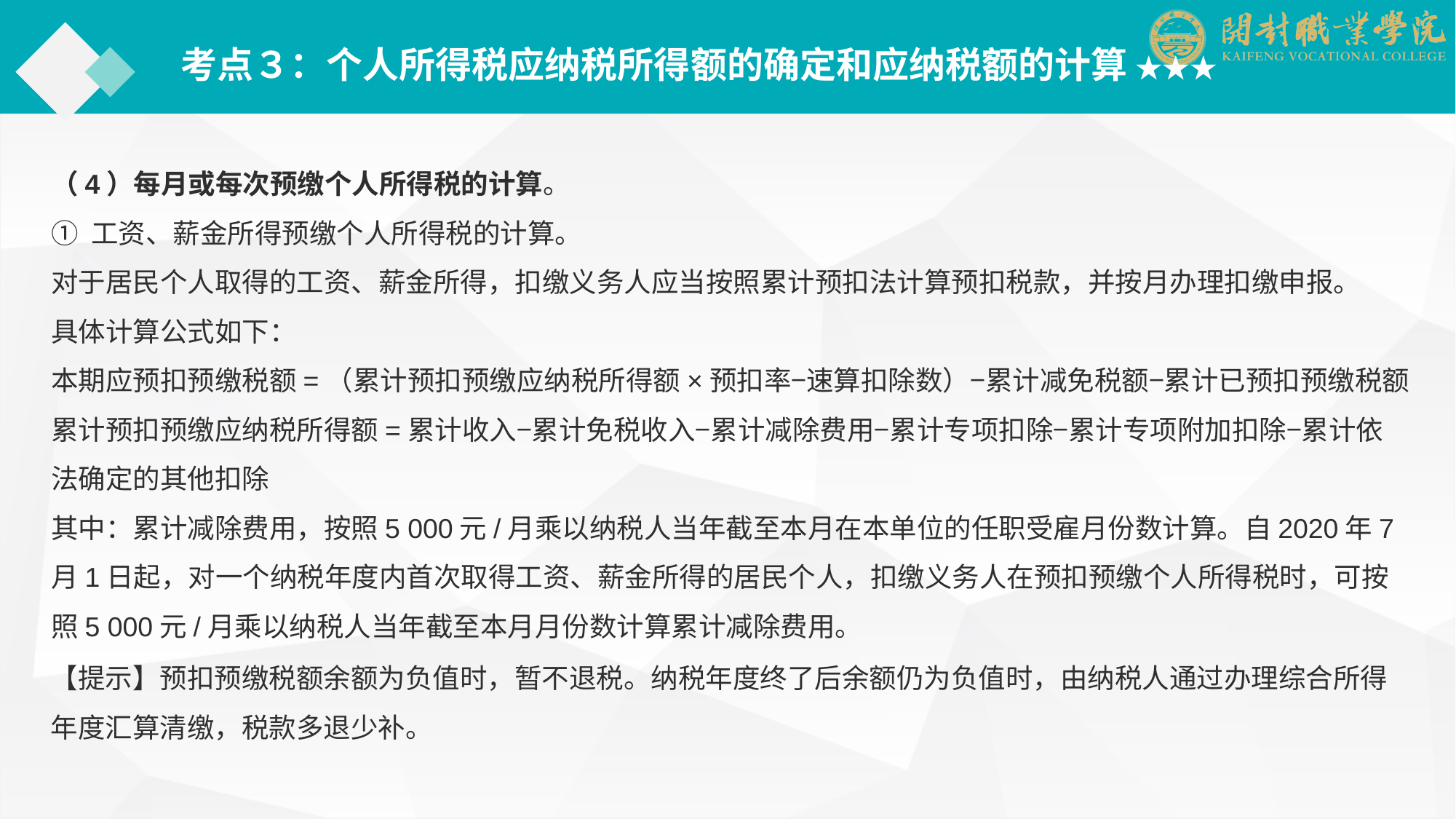

考点３：个人所得税应纳税所得额的确定和应纳税额的计算 ★★★
（4）每月或每次预缴个人所得税的计算。
① 工资、薪金所得预缴个人所得税的计算。
对于居民个人取得的工资、薪金所得，扣缴义务人应当按照累计预扣法计算预扣税款，并按月办理扣缴申报。
具体计算公式如下：
本期应预扣预缴税额=（累计预扣预缴应纳税所得额×预扣率−速算扣除数）−累计减免税额−累计已预扣预缴税额
累计预扣预缴应纳税所得额=累计收入−累计免税收入−累计减除费用−累计专项扣除−累计专项附加扣除−累计依法确定的其他扣除
其中：累计减除费用，按照5 000元/月乘以纳税人当年截至本月在本单位的任职受雇月份数计算。自2020年7月1日起，对一个纳税年度内首次取得工资、薪金所得的居民个人，扣缴义务人在预扣预缴个人所得税时，可按照5 000元/月乘以纳税人当年截至本月月份数计算累计减除费用。
【提示】预扣预缴税额余额为负值时，暂不退税。纳税年度终了后余额仍为负值时，由纳税人通过办理综合所得年度汇算清缴，税款多退少补。